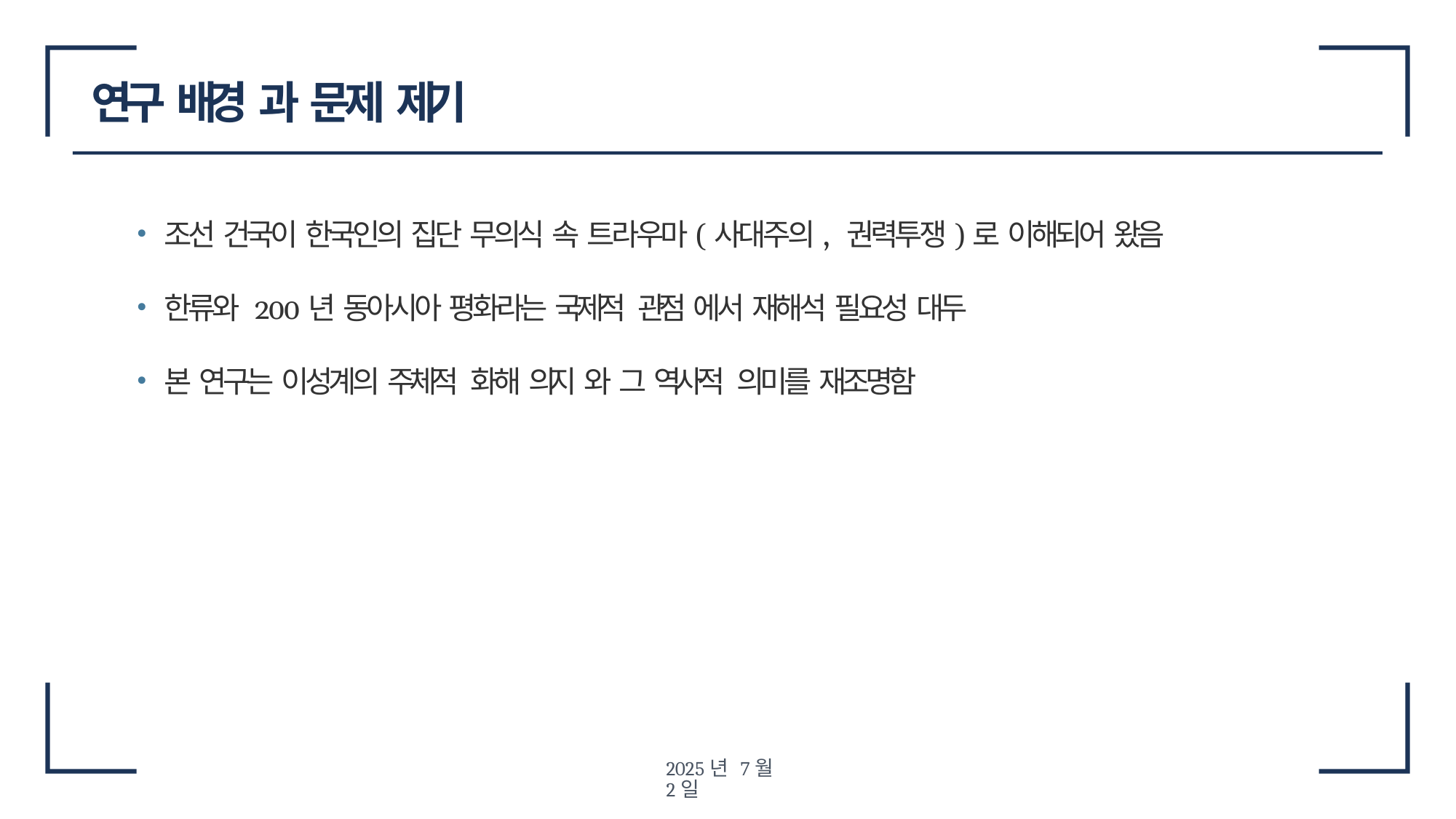

# 연구 배경 과 문제 제기
조선 건국이 한국인의 집단 무의식 속 트라우마(사대주의, 권력투쟁)로 이해되어 왔음

한류와 200년 동아시아 평화라는 국제적 관점 에서 재해석 필요성 대두

본 연구는 이성계의 주체적 화해 의지 와 그 역사적 의미를 재조명함

2025년 7월 2일